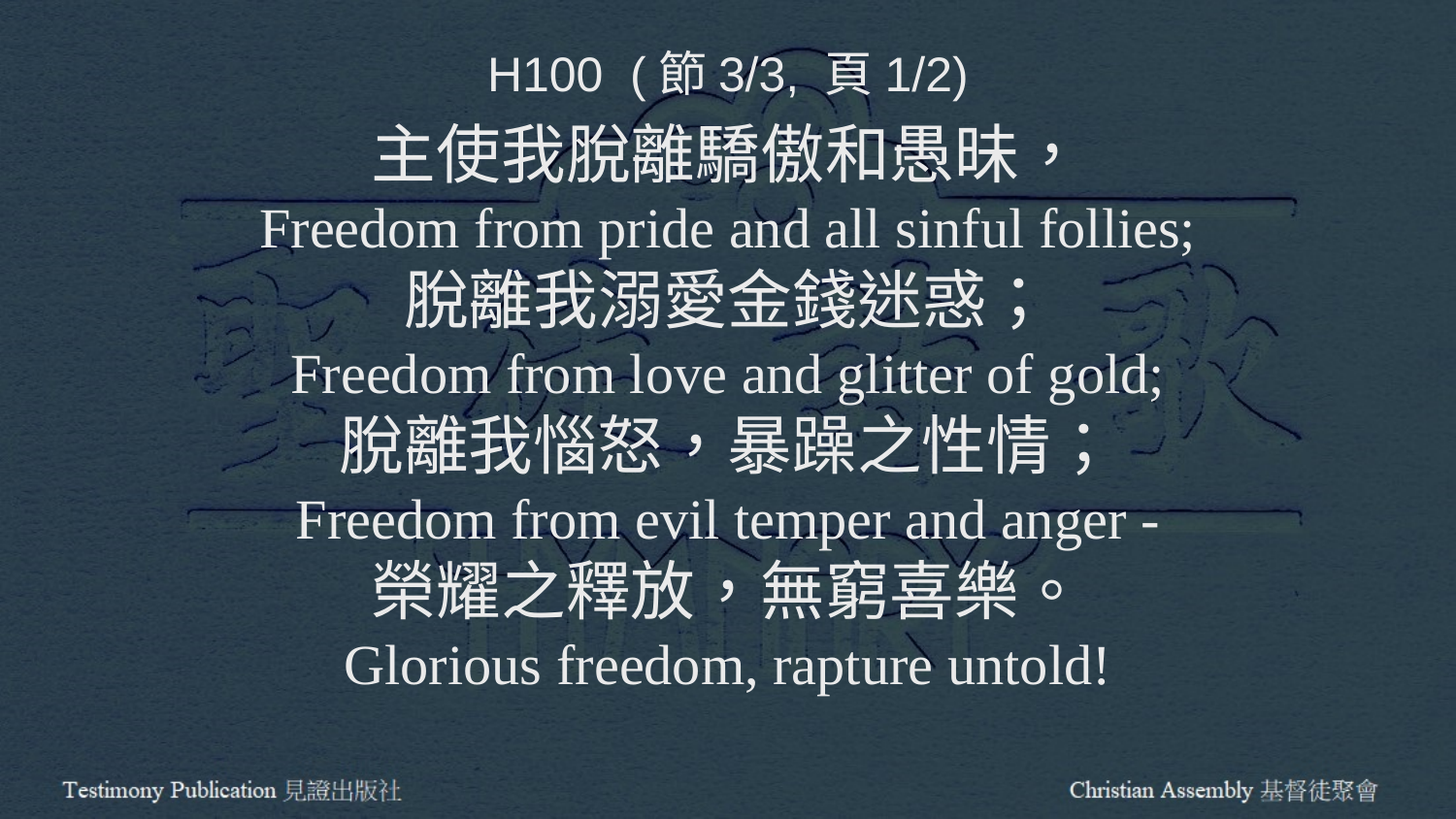

H100  (節3/3, 頁1/2)
主使我脫離驕傲和愚昧，
Freedom from pride and all sinful follies;
脫離我溺愛金錢迷惑；
Freedom from love and glitter of gold;
脫離我惱怒，暴躁之性情；
Freedom from evil temper and anger -
榮耀之釋放，無窮喜樂。
Glorious freedom, rapture untold!